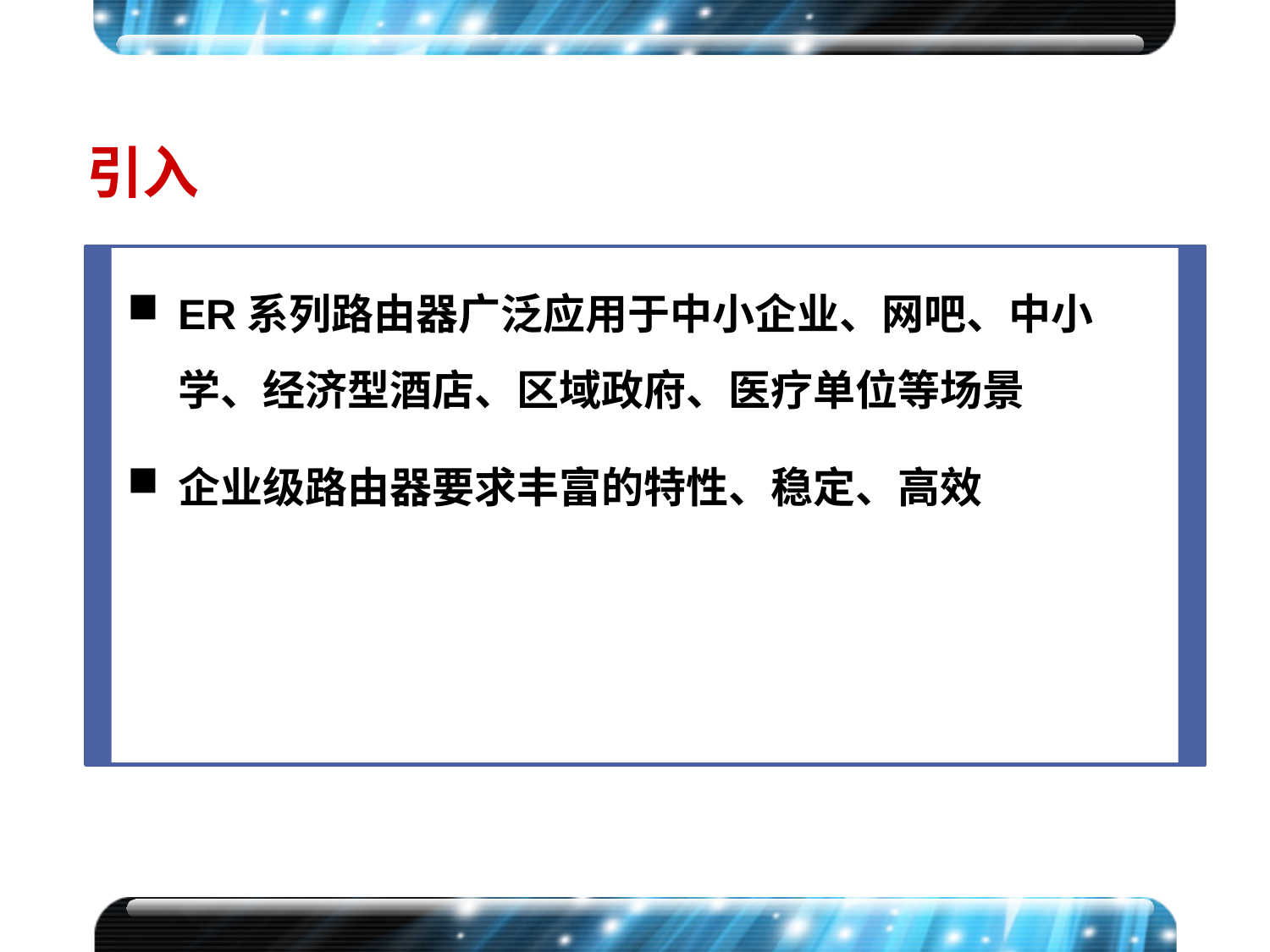

引入

ER系列路由器广泛应用于中小企业、网吧、中小学、经济型酒店、区域政府、医疗单位等场景
企业级路由器要求丰富的特性、稳定、高效